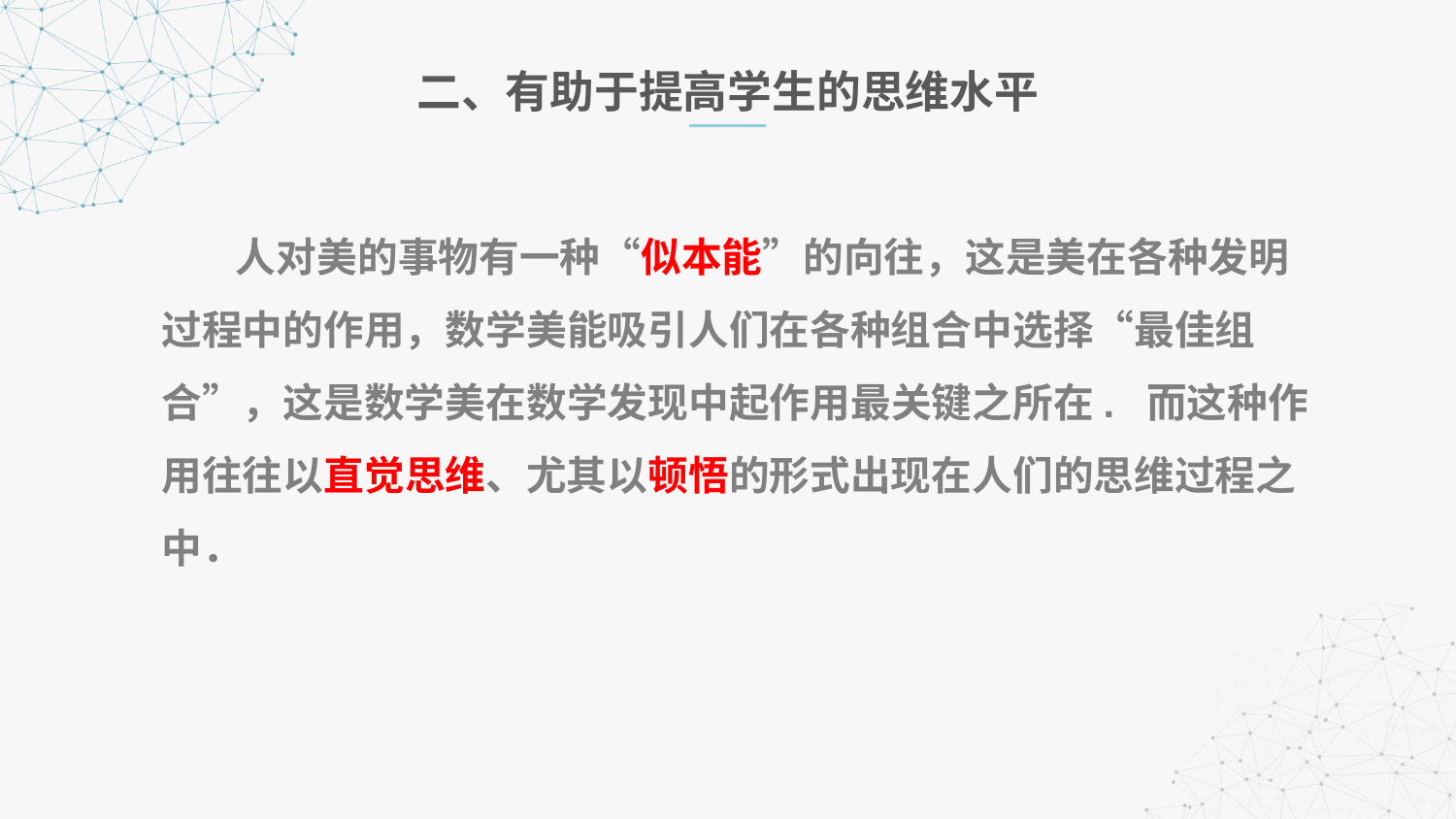

二、有助于提高学生的思维水平

       人对美的事物有一种“似本能”的向往，这是美在各种发明过程中的作用，数学美能吸引人们在各种组合中选择“最佳组合”，这是数学美在数学发现中起作用最关键之所在.  而这种作用往往以直觉思维、尤其以顿悟的形式出现在人们的思维过程之中．